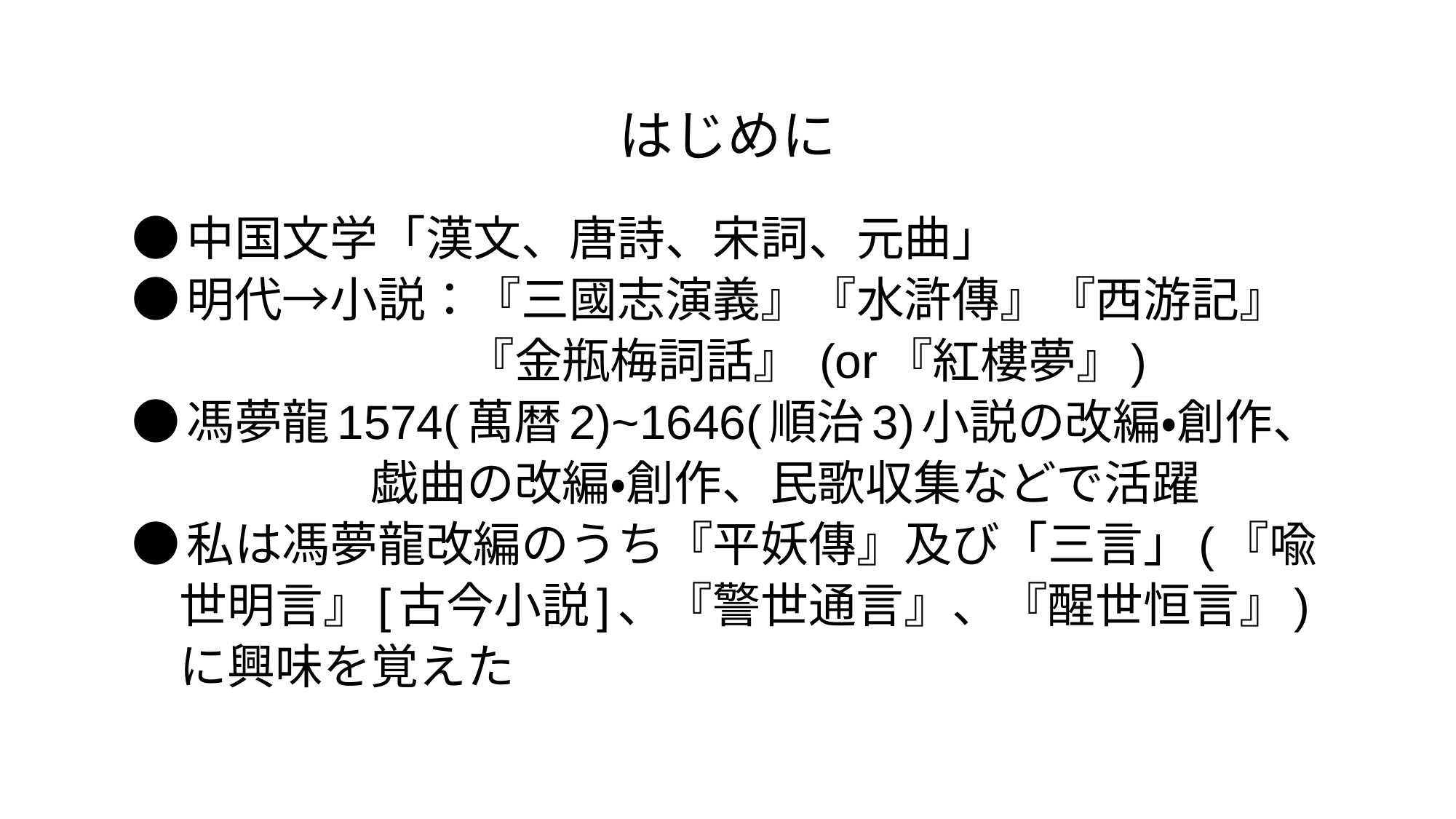

はじめに

●中国文学「漢文、唐詩、宋詞、元曲」
●明代→小説：『三國志演義』『水滸傳』『西游記』
　　　　　　　『金瓶梅詞話』 (or『紅樓夢』)
●馮夢龍1574(萬暦2)~1646(順治3)小説の改編・創作、
　　　　　戯曲の改編・創作、民歌収集などで活躍
●私は馮夢龍改編のうち『平妖傳』及び「三言」(『喩
　世明言』[古今小説]、『警世通言』、『醒世恒言』)
　に興味を覚えた